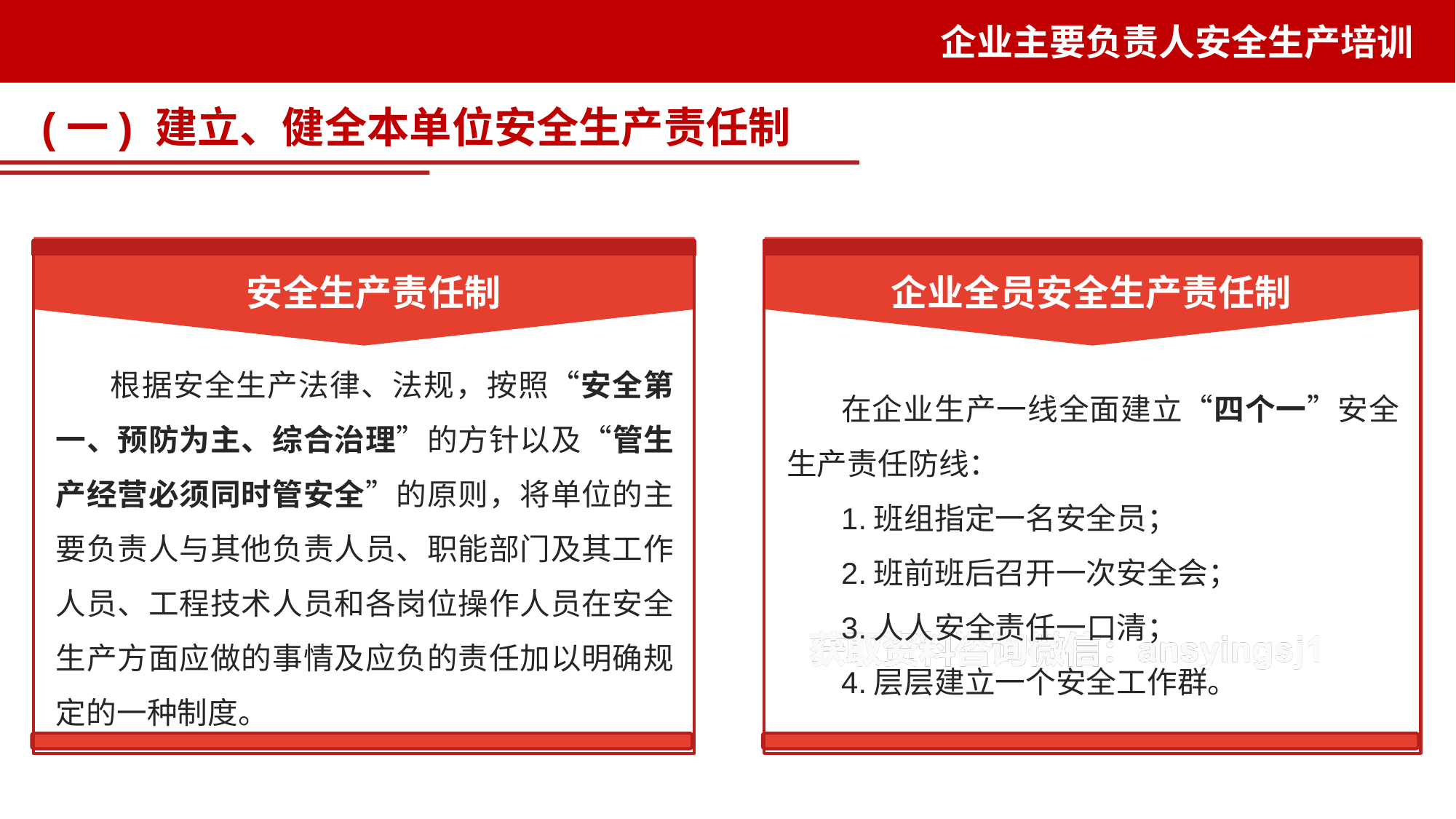

(一) 建立、健全本单位安全生产责任制

根据安全生产法律、法规，按照“安全第一、预防为主、综合治理”的方针以及“管生产经营必须同时管安全”的原则，将单位的主要负责人与其他负责人员、职能部门及其工作人员、工程技术人员和各岗位操作人员在安全生产方面应做的事情及应负的责任加以明确规定的一种制度。

在企业生产一线全面建立“四个一”安全生产责任防线：
1.班组指定一名安全员；
2.班前班后召开一次安全会；
3.人人安全责任一口清；
4.层层建立一个安全工作群。
安全生产责任制
企业全员安全生产责任制